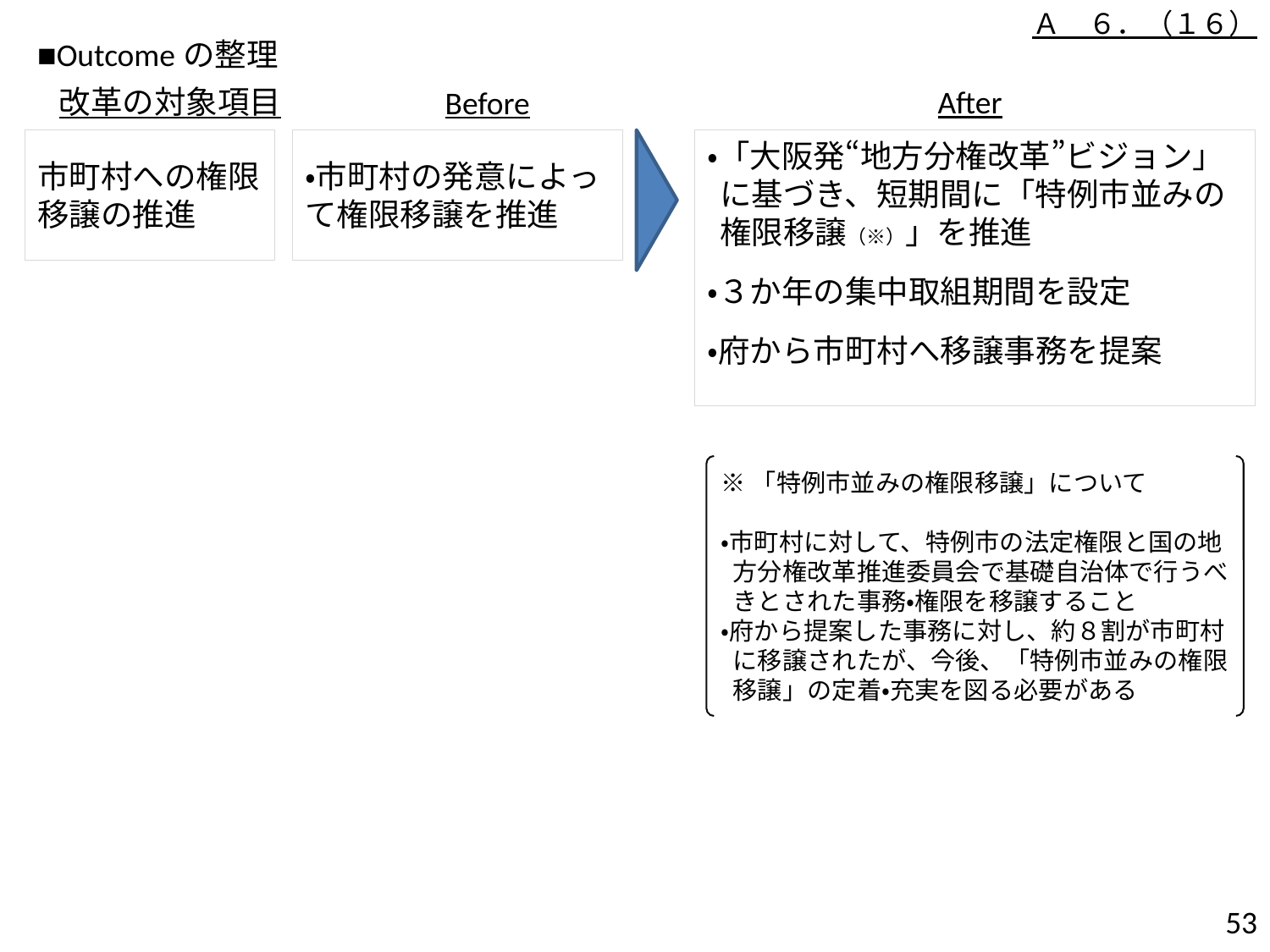

Ａ　６．（１６）
■Outcomeの整理
改革の対象項目
After
Before
市町村への権限移譲の推進
・市町村の発意によって権限移譲を推進
・「大阪発“地方分権改革”ビジョン」に基づき、短期間に「特例市並みの権限移譲（※）」を推進
・３か年の集中取組期間を設定
・府から市町村へ移譲事務を提案

※「特例市並みの権限移譲」について

・市町村に対して、特例市の法定権限と国の地方分権改革推進委員会で基礎自治体で行うべきとされた事務・権限を移譲すること
・府から提案した事務に対し、約８割が市町村に移譲されたが、今後、「特例市並みの権限移譲」の定着・充実を図る必要がある
53